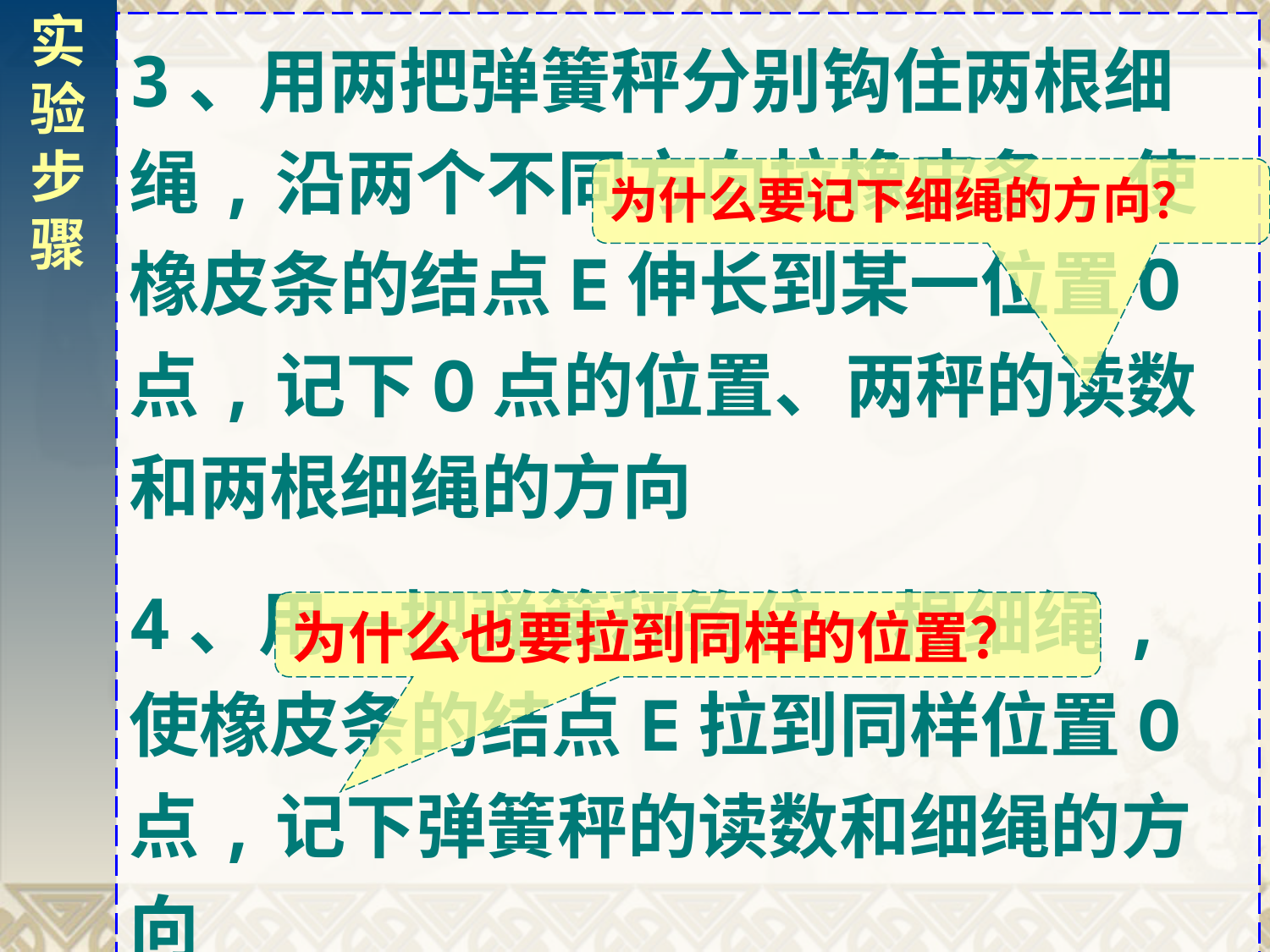

实验步骤
3、用两把弹簧秤分别钩住两根细绳,沿两个不同方向拉橡皮条,使橡皮条的结点E伸长到某一位置O点,记下O点的位置、两秤的读数和两根细绳的方向
4、用一把弹簧秤钩住一根细绳,使橡皮条的结点E拉到同样位置O点,记下弹簧秤的读数和细绳的方向
为什么要记下细绳的方向？
为什么也要拉到同样的位置？